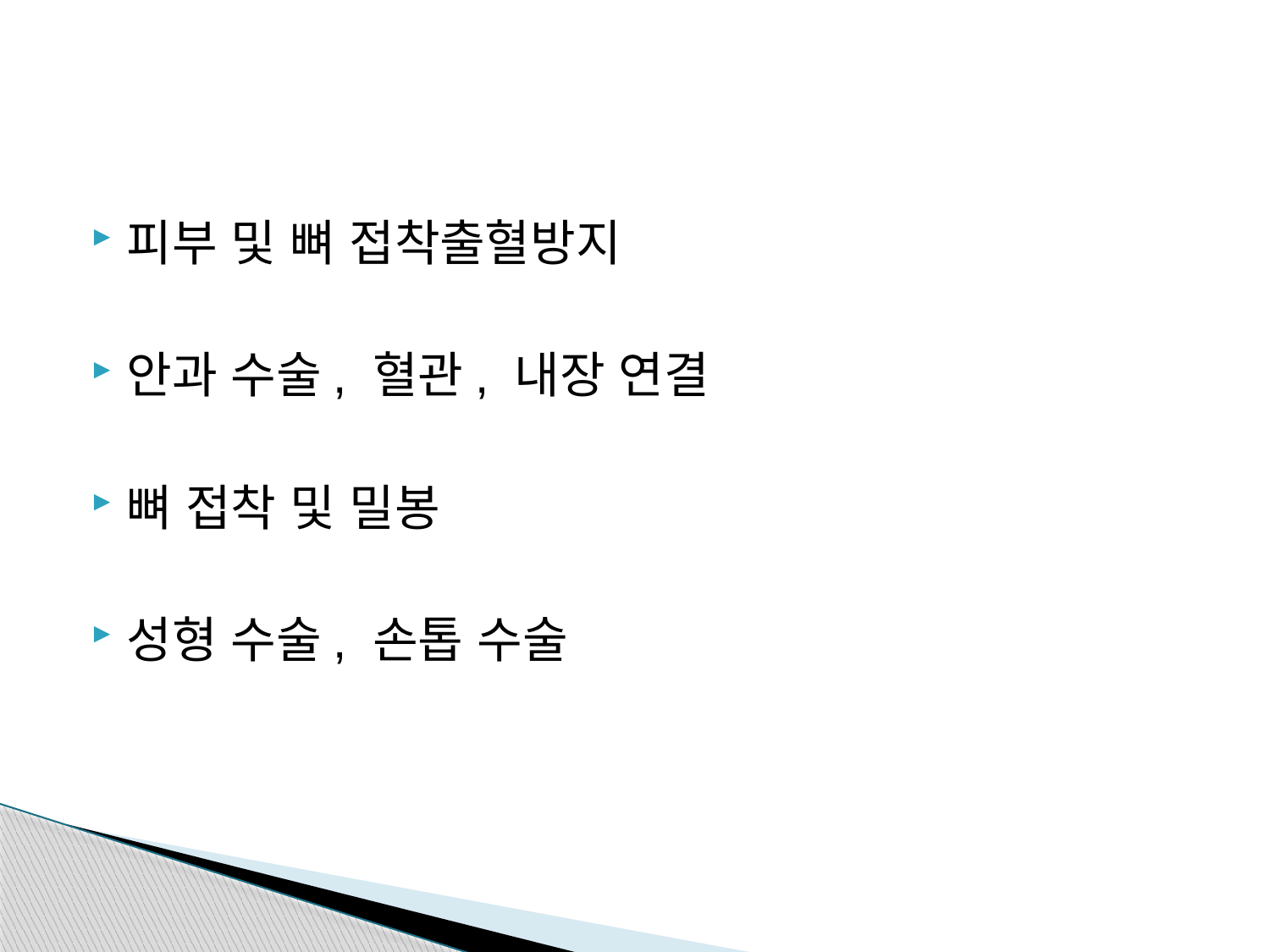

피부 및 뼈 접착출혈방지

안과 수술, 혈관, 내장 연결

뼈 접착 및 밀봉

성형 수술, 손톱 수술